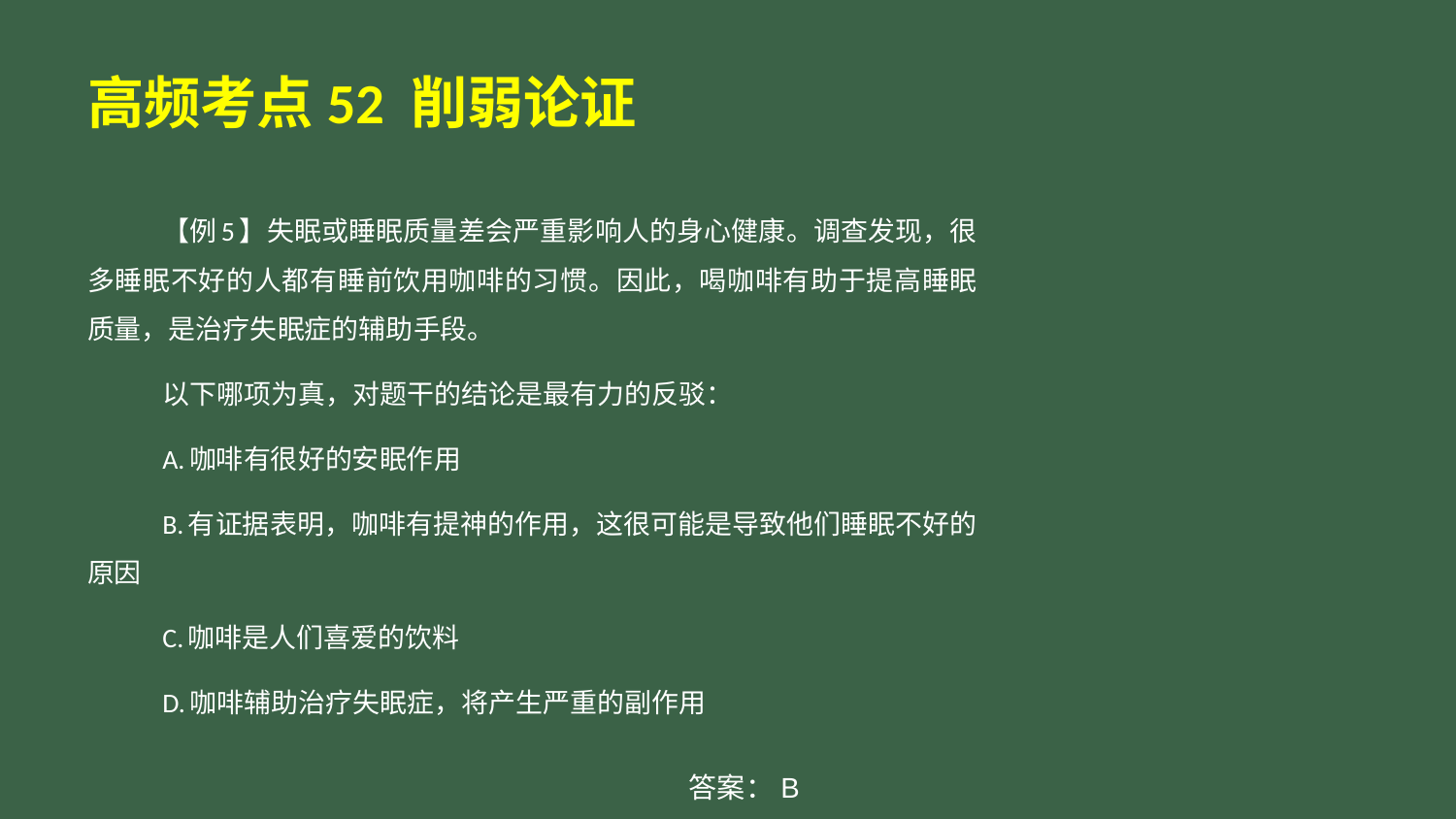

# 高频考点52 削弱论证
【例5】失眠或睡眠质量差会严重影响人的身心健康。调查发现，很多睡眠不好的人都有睡前饮用咖啡的习惯。因此，喝咖啡有助于提高睡眠质量，是治疗失眠症的辅助手段。
以下哪项为真，对题干的结论是最有力的反驳：
A.咖啡有很好的安眠作用
B.有证据表明，咖啡有提神的作用，这很可能是导致他们睡眠不好的原因
C.咖啡是人们喜爱的饮料
D.咖啡辅助治疗失眠症，将产生严重的副作用

答案：B